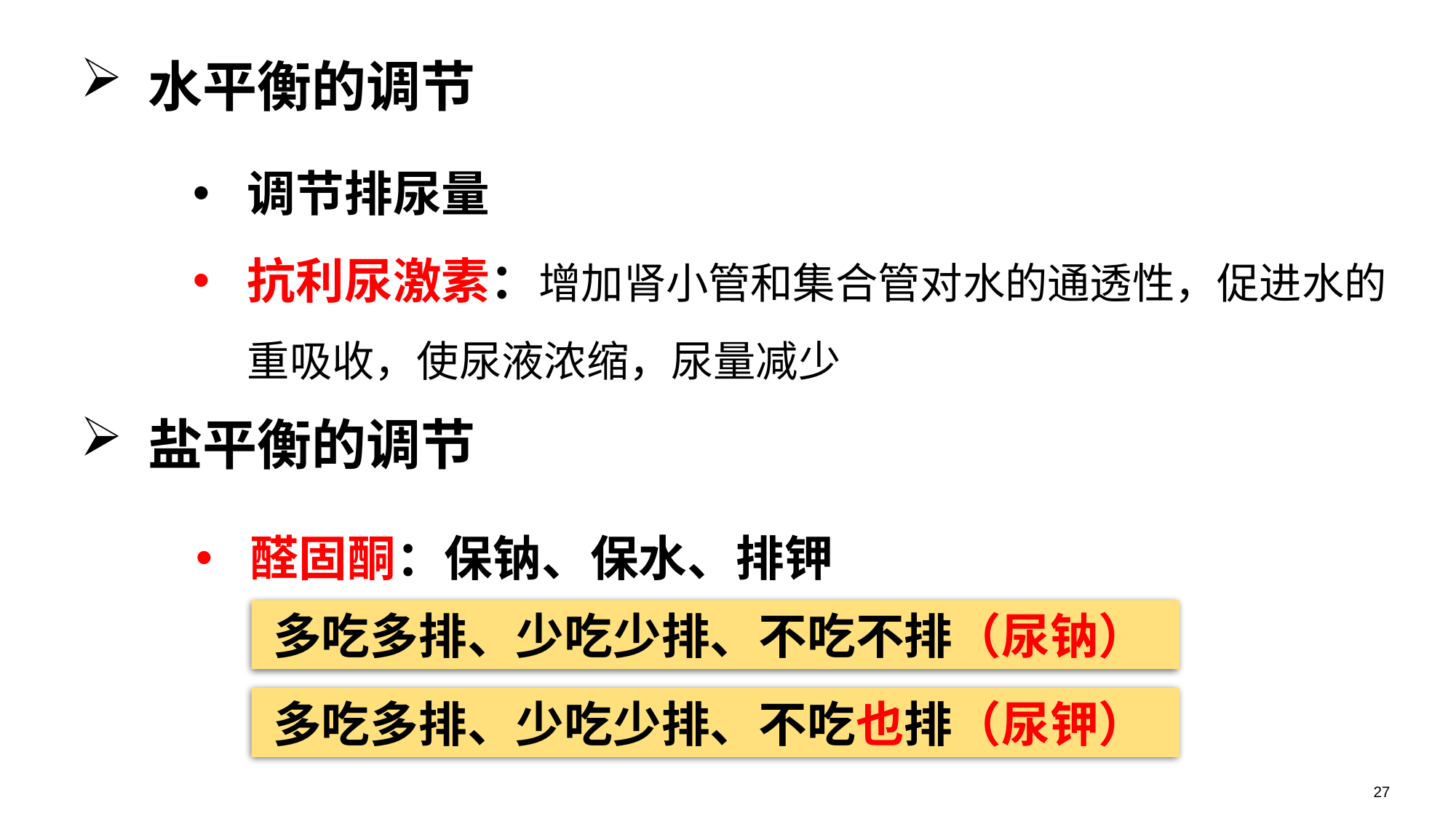

水平衡的调节
调节排尿量
抗利尿激素：增加肾小管和集合管对水的通透性，促进水的重吸收，使尿液浓缩，尿量减少

盐平衡的调节
醛固酮：保钠、保水、排钾
多吃多排、少吃少排、不吃不排（尿钠）
多吃多排、少吃少排、不吃也排（尿钾）
27